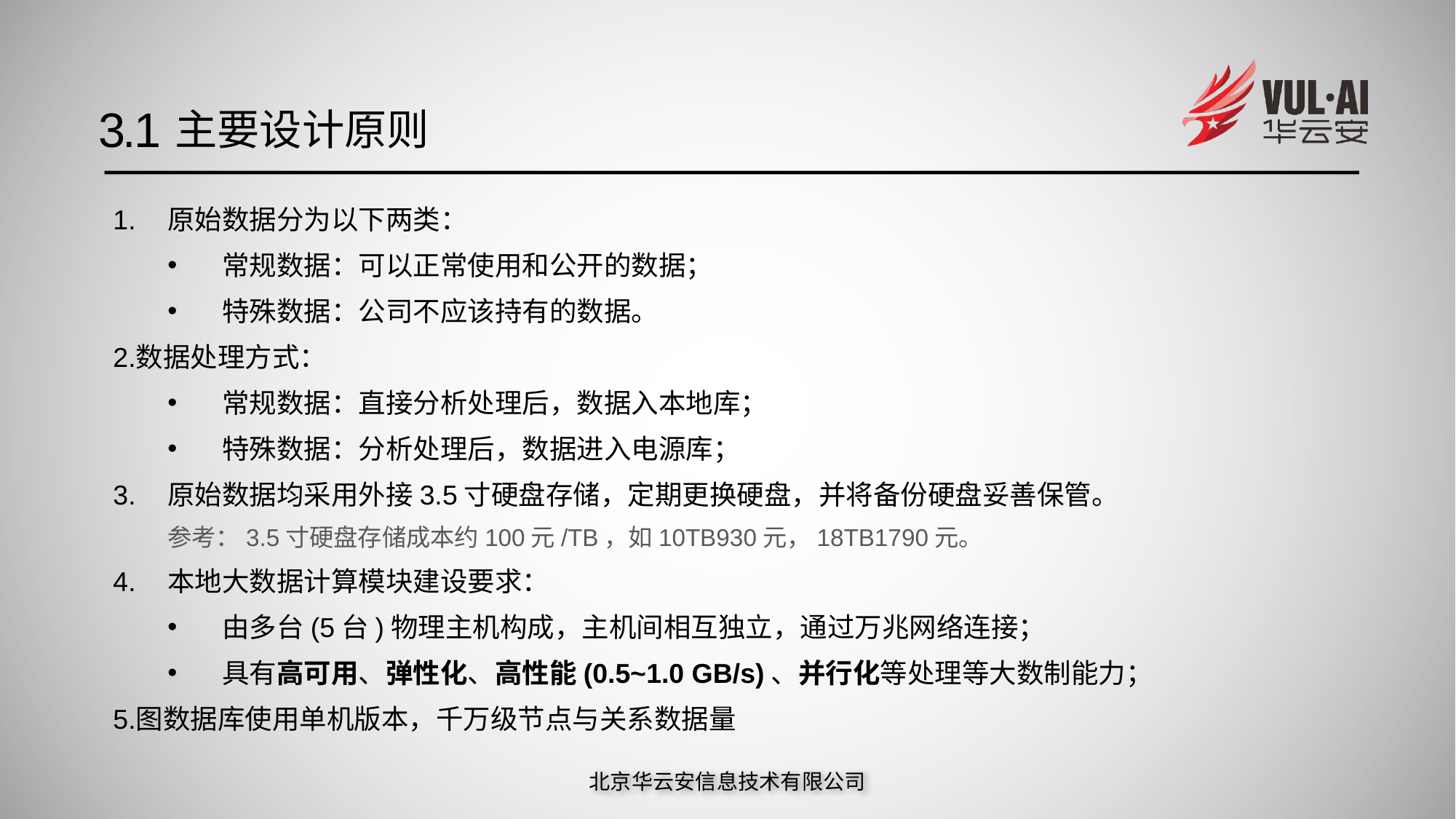

3.1
主要设计原则
原始数据分为以下两类：
常规数据：可以正常使用和公开的数据；
特殊数据：公司不应该持有的数据。
数据处理方式：
常规数据：直接分析处理后，数据入本地库；
特殊数据：分析处理后，数据进入电源库；
原始数据均采用外接3.5寸硬盘存储，定期更换硬盘，并将备份硬盘妥善保管。
参考：3.5寸硬盘存储成本约100元/TB，如10TB930元，18TB1790元。
本地大数据计算模块建设要求：
由多台(5台)物理主机构成，主机间相互独立，通过万兆网络连接；
具有高可用、弹性化、高性能(0.5~1.0 GB/s)、并行化等处理等大数制能力；
图数据库使用单机版本，千万级节点与关系数据量

北京华云安信息技术有限公司
12